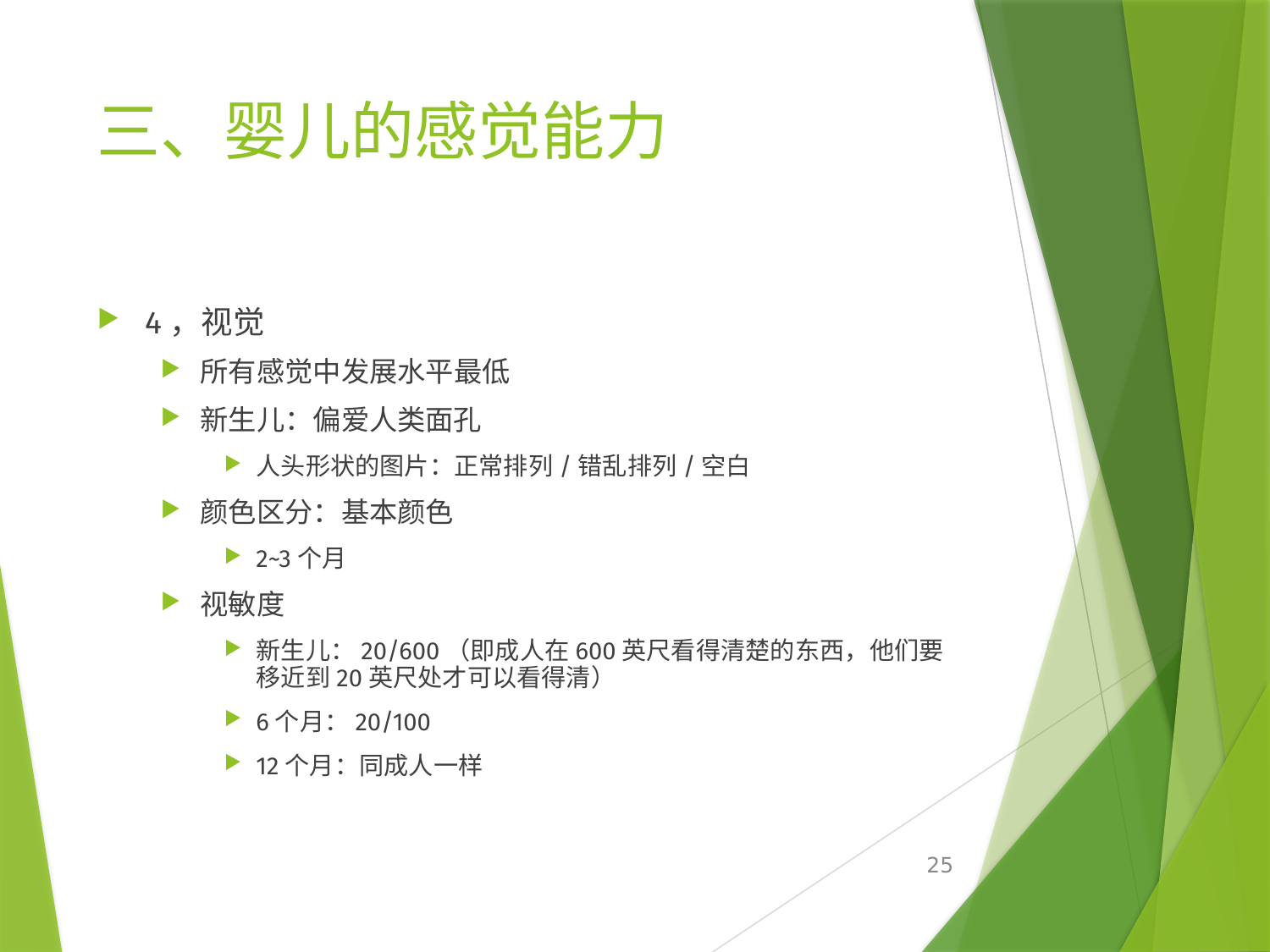

# 三、婴儿的感觉能力
4，视觉
所有感觉中发展水平最低
新生儿：偏爱人类面孔
人头形状的图片：正常排列/错乱排列/空白
颜色区分：基本颜色
2~3个月
视敏度
新生儿：20/600（即成人在600英尺看得清楚的东西，他们要移近到20英尺处才可以看得清）
6个月：20/100
12个月：同成人一样
25